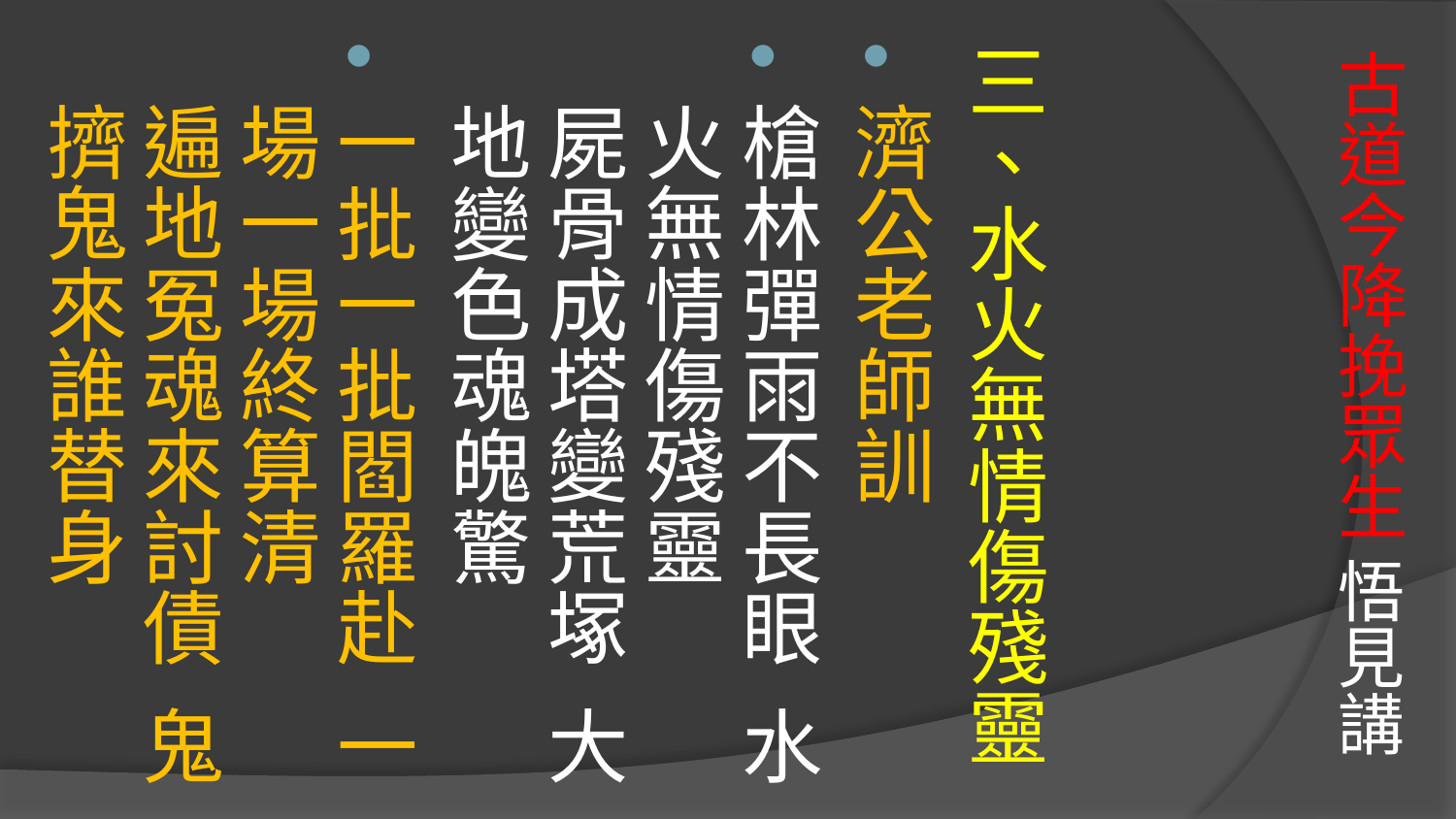

# 古道今降挽眾生 悟見講
三、水火無情傷殘靈
濟公老師訓
槍林彈雨不長眼  水火無情傷殘靈
屍骨成塔變荒塚  大地變色魂魄驚
一批一批閻羅赴  一場一場終算清
遍地冤魂來討債  鬼擠鬼來誰替身